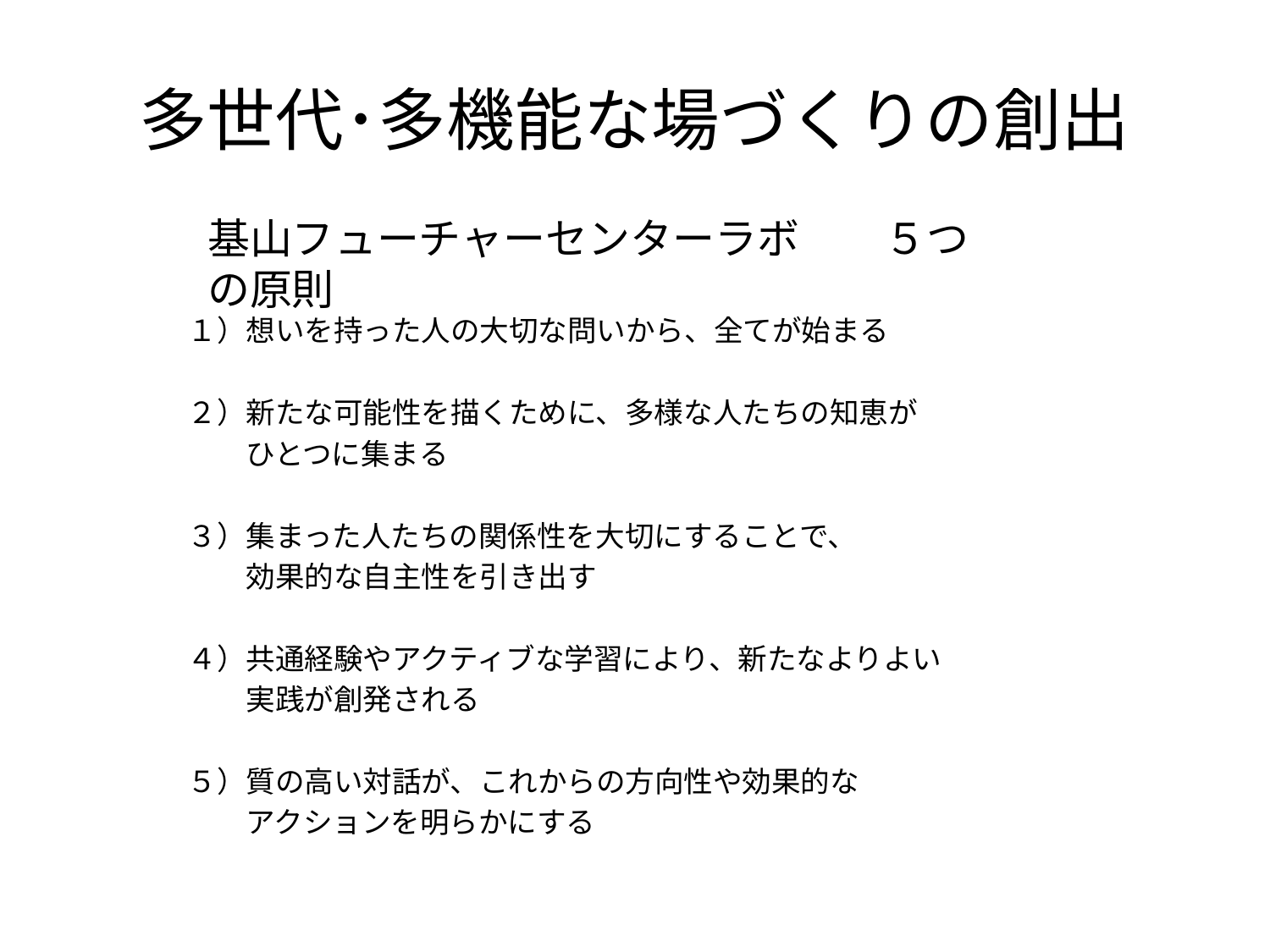

# 多世代･多機能な場づくりの創出
基山フューチャーセンターラボ　　５つの原則
１）想いを持った人の大切な問いから、全てが始まる

２）新たな可能性を描くために、多様な人たちの知恵が
　　ひとつに集まる

３）集まった人たちの関係性を大切にすることで、
　　効果的な自主性を引き出す

４）共通経験やアクティブな学習により、新たなよりよい
　　実践が創発される

５）質の高い対話が、これからの方向性や効果的な
　　アクションを明らかにする